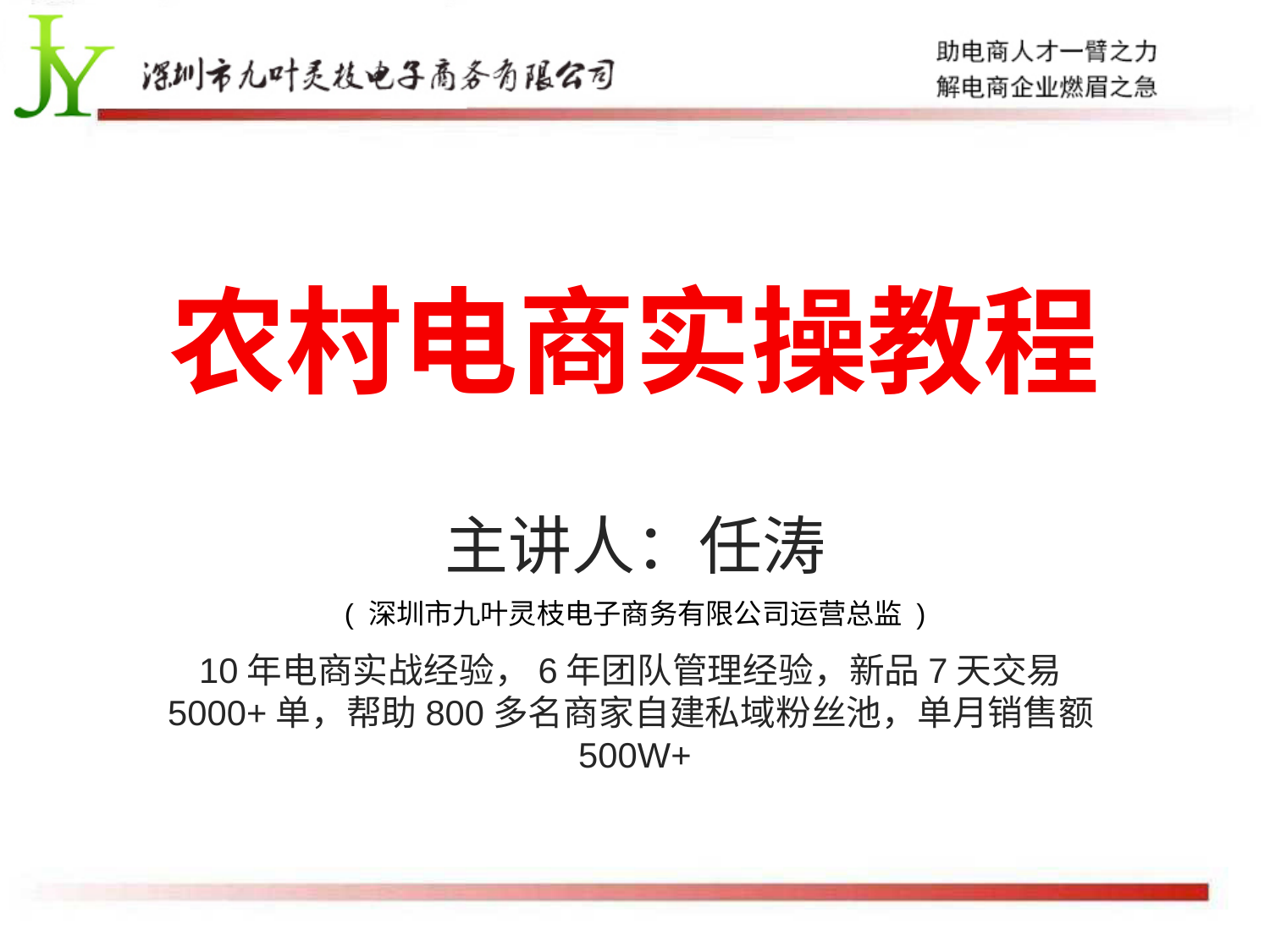

# 农村电商实操教程
主讲人：任涛
( 深圳市九叶灵枝电子商务有限公司运营总监 )
10年电商实战经验，6年团队管理经验，新品7天交易5000+单，帮助800多名商家自建私域粉丝池，单月销售额500W+